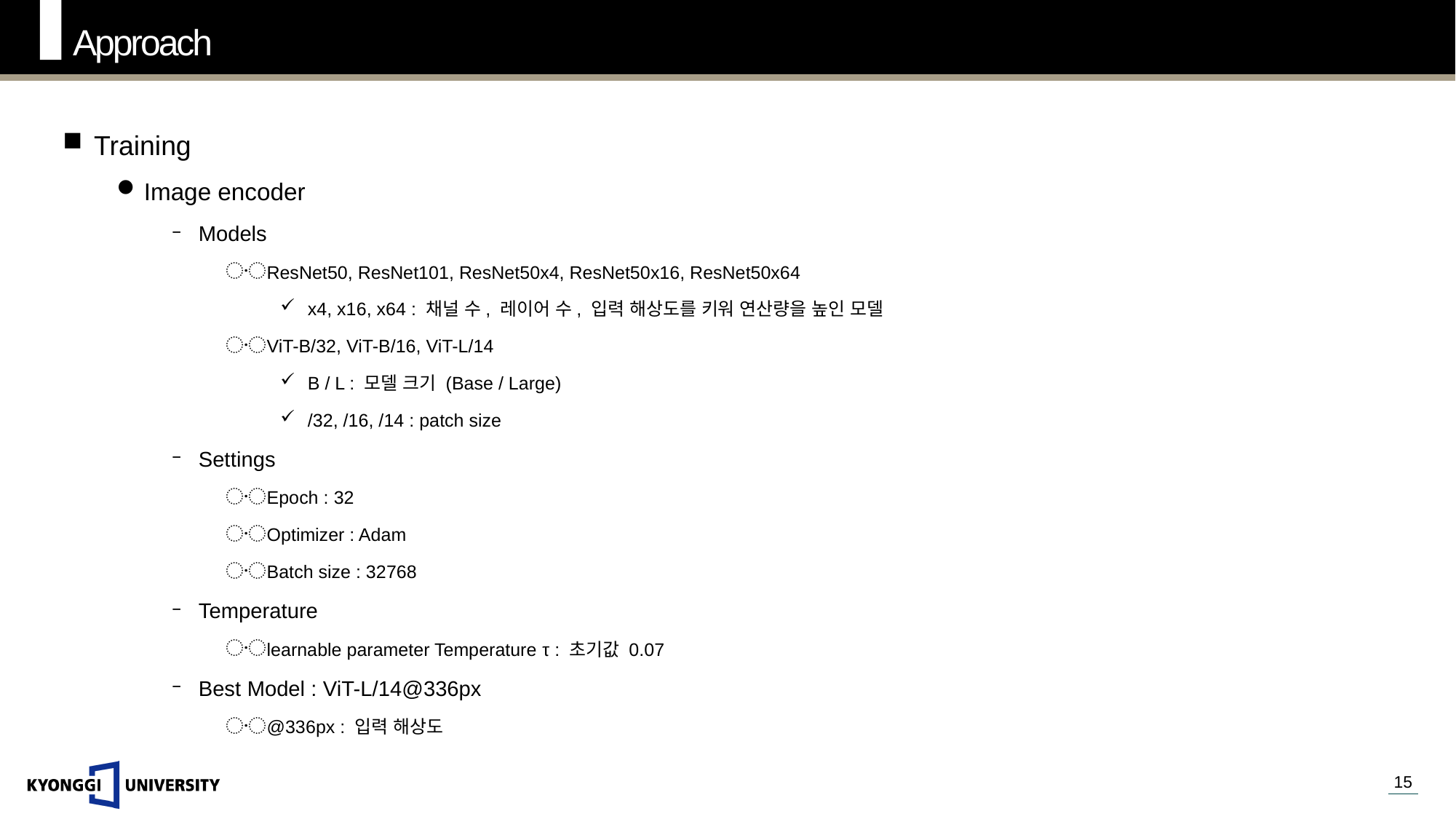

Approach
Training
Image encoder
Models
ResNet50, ResNet101, ResNet50x4, ResNet50x16, ResNet50x64
x4, x16, x64 : 채널 수, 레이어 수, 입력 해상도를 키워 연산량을 높인 모델
ViT-B/32, ViT-B/16, ViT-L/14
B / L : 모델 크기 (Base / Large)
/32, /16, /14 : patch size
Settings
Epoch : 32
Optimizer : Adam
Batch size : 32768
Temperature
learnable parameter Temperature τ : 초기값 0.07
Best Model : ViT-L/14@336px
@336px : 입력 해상도